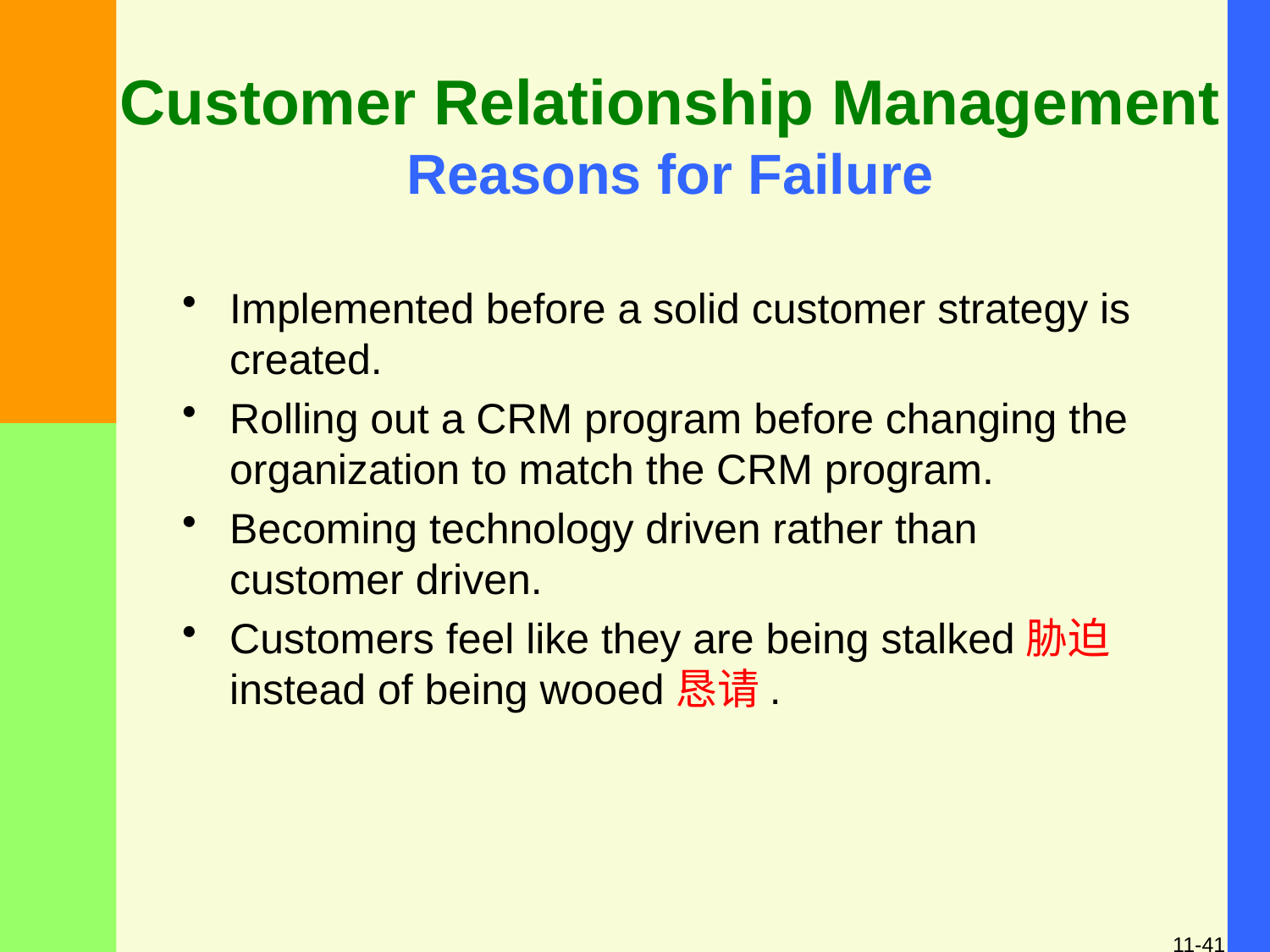

# Customer Relationship Management Reasons for Failure
Implemented before a solid customer strategy is created.
Rolling out a CRM program before changing the organization to match the CRM program.
Becoming technology driven rather than customer driven.
Customers feel like they are being stalked胁迫 instead of being wooed恳请.

11-41